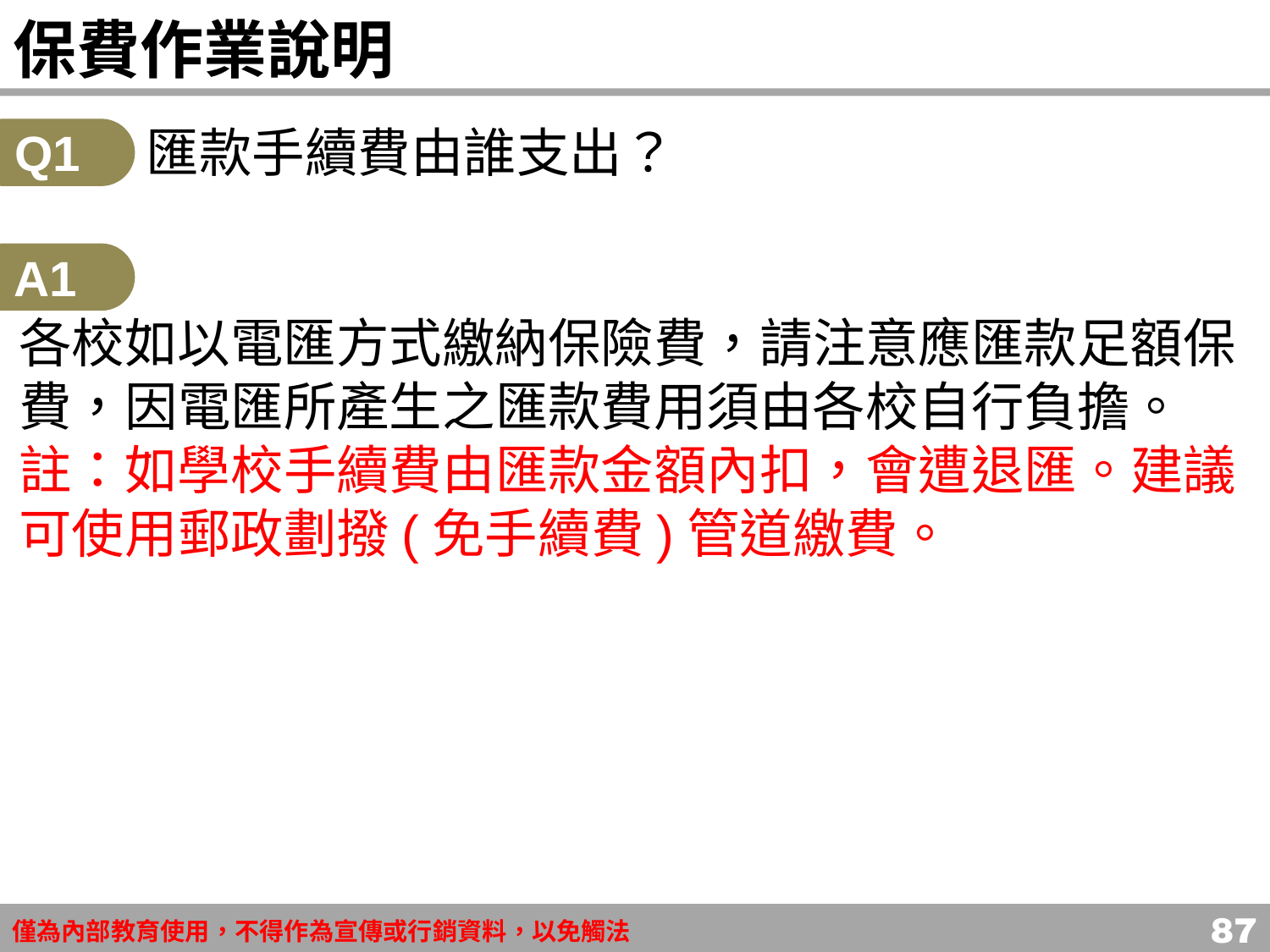

# 保費作業說明
Q10:匯款手續費由誰支出？

A10:
各校如以電匯方式繳納保險費，請注意應匯款足額保費，因電匯所產生之匯款費用須由各校自行負擔。
註：如學校手續費由匯款金額內扣，會遭退匯。建議可使用郵政劃撥(免手續費)管道繳費。

Q1

A1

87